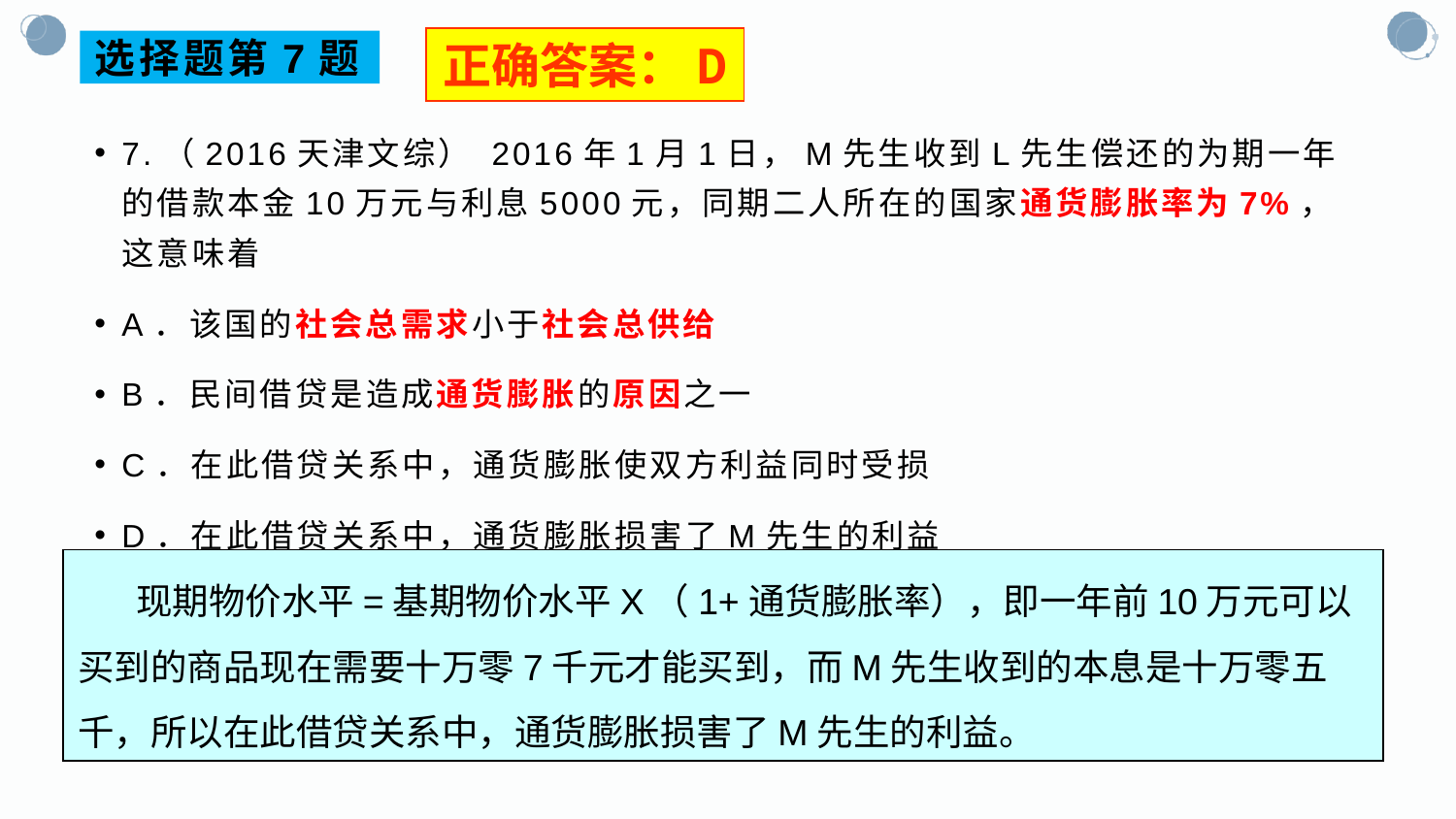

正确答案：D
# 选择题第7题
7.（2016天津文综） 2016年1月1日，M先生收到L先生偿还的为期一年的借款本金10万元与利息5000元，同期二人所在的国家通货膨胀率为7%，这意味着
A．该国的社会总需求小于社会总供给
B．民间借贷是造成通货膨胀的原因之一
C．在此借贷关系中，通货膨胀使双方利益同时受损
D．在此借贷关系中，通货膨胀损害了M先生的利益

      现期物价水平=基期物价水平X（1+通货膨胀率），即一年前10万元可以买到的商品现在需要十万零7千元才能买到，而M先生收到的本息是十万零五千，所以在此借贷关系中，通货膨胀损害了M先生的利益。